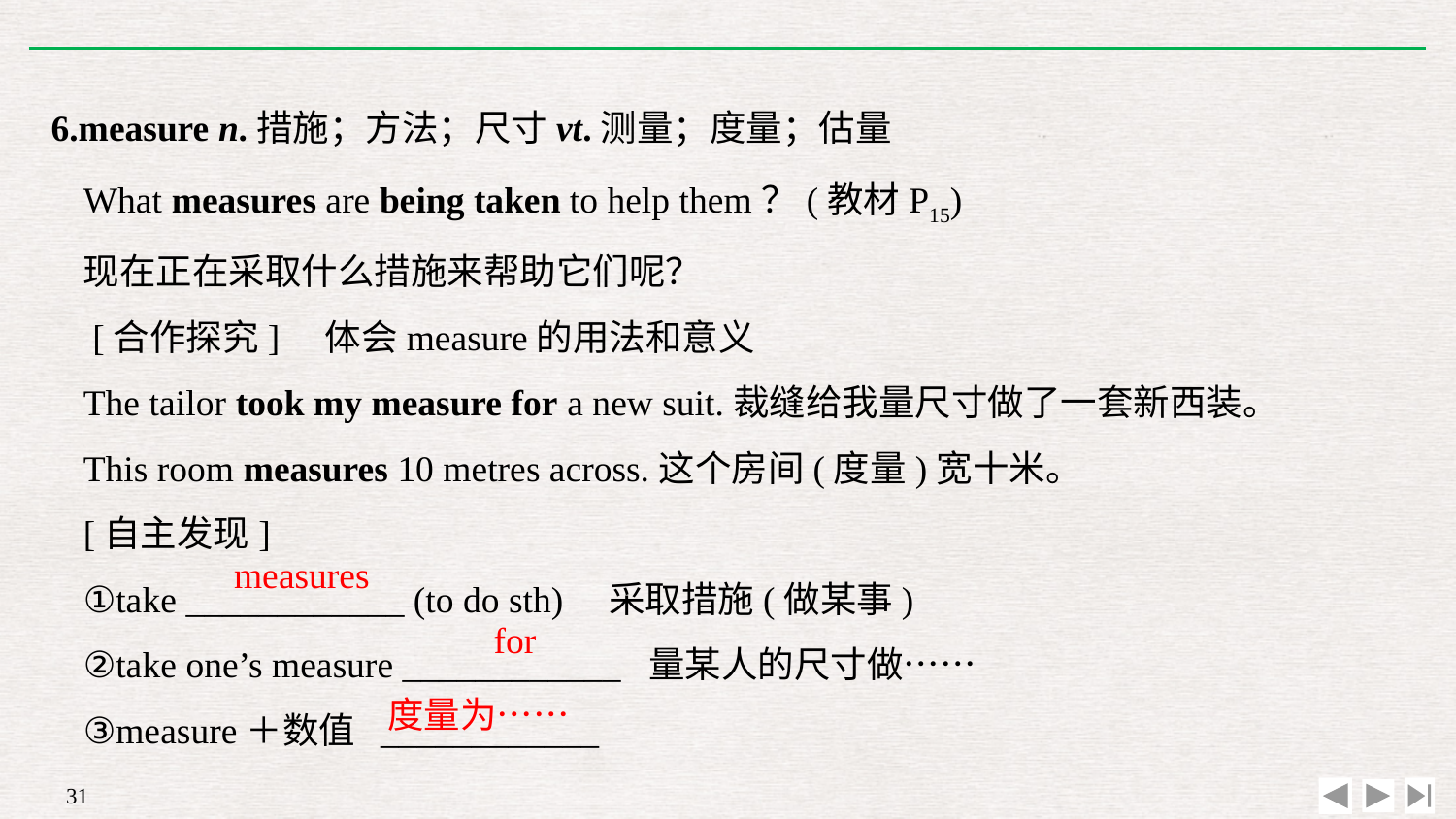

6.measure n.措施；方法；尺寸vt.测量；度量；估量
What measures are being taken to help them？(教材P15)
现在正在采取什么措施来帮助它们呢？
 [合作探究]　体会measure的用法和意义
The tailor took my measure for a new suit.裁缝给我量尺寸做了一套新西装。
This room measures 10 metres across.这个房间(度量)宽十米。
[自主发现]
①take ____________ (to do sth)　采取措施(做某事)
②take one’s measure ____________  量某人的尺寸做……
③measure＋数值  ____________
measures
for
度量为……